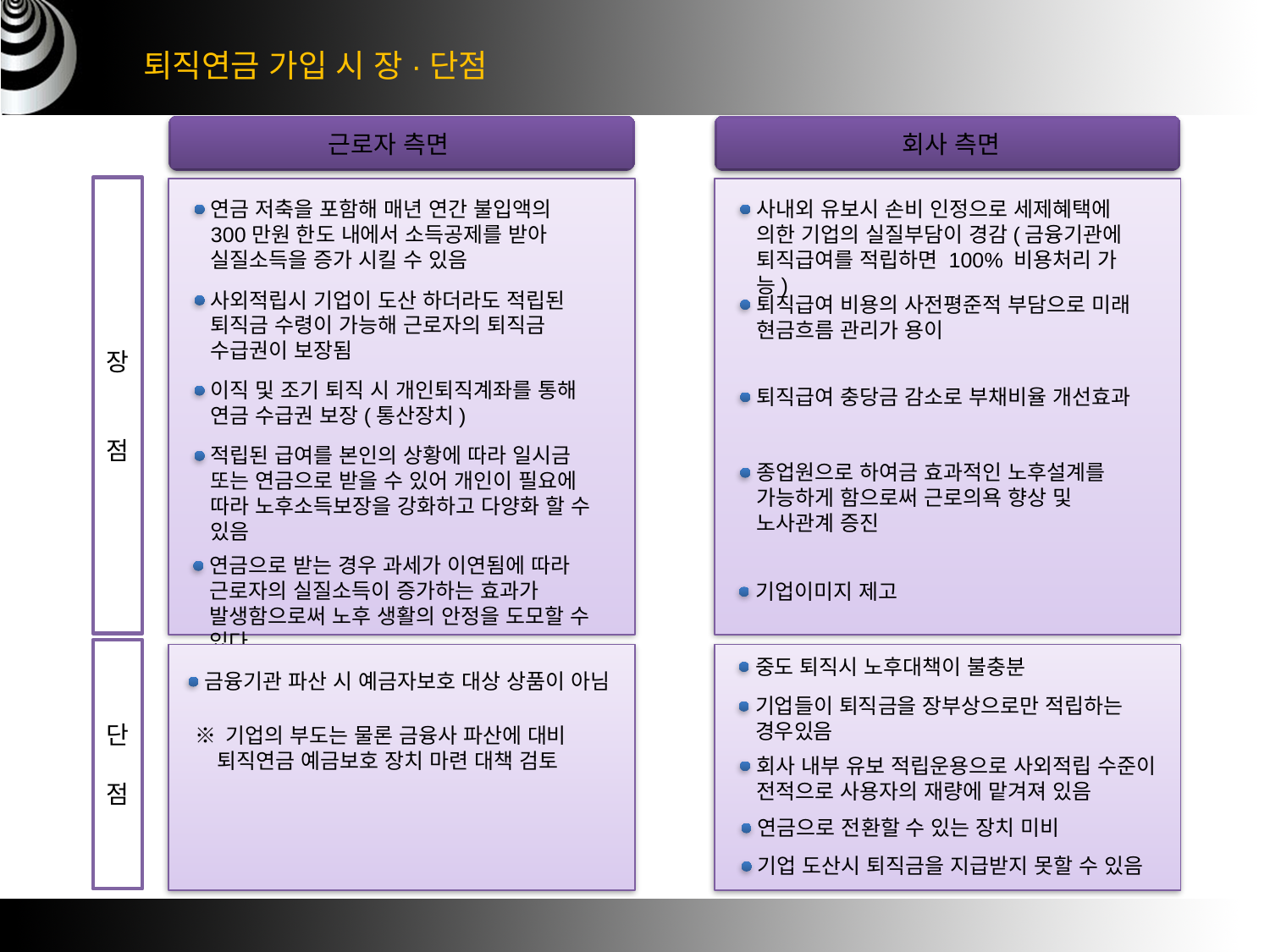

퇴직연금 가입 시 장·단점

근로자 측면
회사 측면
장

점

연금 저축을 포함해 매년 연간 불입액의 300만원 한도 내에서 소득공제를 받아 실질소득을 증가 시킬 수 있음

사내외 유보시 손비 인정으로 세제혜택에 의한 기업의 실질부담이 경감(금융기관에 퇴직급여를 적립하면 100% 비용처리 가능)

사외적립시 기업이 도산 하더라도 적립된 퇴직금 수령이 가능해 근로자의 퇴직금 수급권이 보장됨

퇴직급여 비용의 사전평준적 부담으로 미래 현금흐름 관리가 용이

이직 및 조기 퇴직 시 개인퇴직계좌를 통해 연금 수급권 보장(통산장치)

퇴직급여 충당금 감소로 부채비율 개선효과

적립된 급여를 본인의 상황에 따라 일시금 또는 연금으로 받을 수 있어 개인이 필요에 따라 노후소득보장을 강화하고 다양화 할 수 있음

종업원으로 하여금 효과적인 노후설계를 가능하게 함으로써 근로의욕 향상 및 노사관계 증진

연금으로 받는 경우 과세가 이연됨에 따라 근로자의 실질소득이 증가하는 효과가 발생함으로써 노후 생활의 안정을 도모할 수 있다

기업이미지 제고

단

점

중도 퇴직시 노후대책이 불충분

금융기관 파산 시 예금자보호 대상 상품이 아님

기업들이 퇴직금을 장부상으로만 적립하는 경우있음

※ 기업의 부도는 물론 금융사 파산에 대비
   퇴직연금 예금보호 장치 마련 대책 검토
회사 내부 유보 적립운용으로 사외적립 수준이 전적으로 사용자의 재량에 맡겨져 있음

연금으로 전환할 수 있는 장치 미비

기업 도산시 퇴직금을 지급받지 못할 수 있음